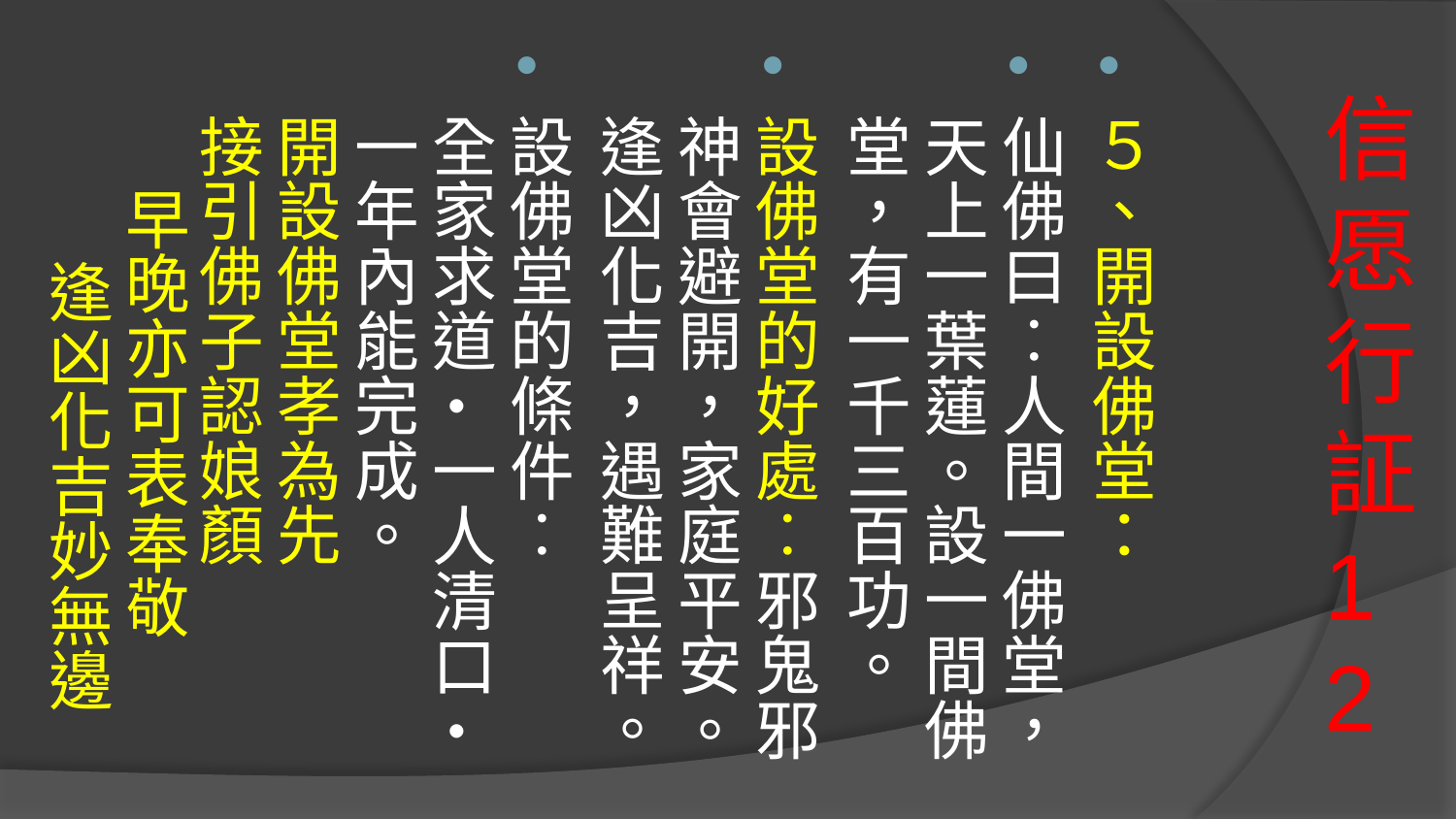

５、開設佛堂：
仙佛曰︰人間一佛堂，天上一葉蓮。設一間佛堂，有一千三百功。
設佛堂的好處︰邪鬼邪神會避開，家庭平安。
逢凶化吉，遇難呈祥。
設佛堂的條件︰
全家求道•一人清口•一年內能完成。
開設佛堂孝為先              接引佛子認娘顏                    早晚亦可表奉敬                    逢凶化吉妙無邊
# 信愿行証 12